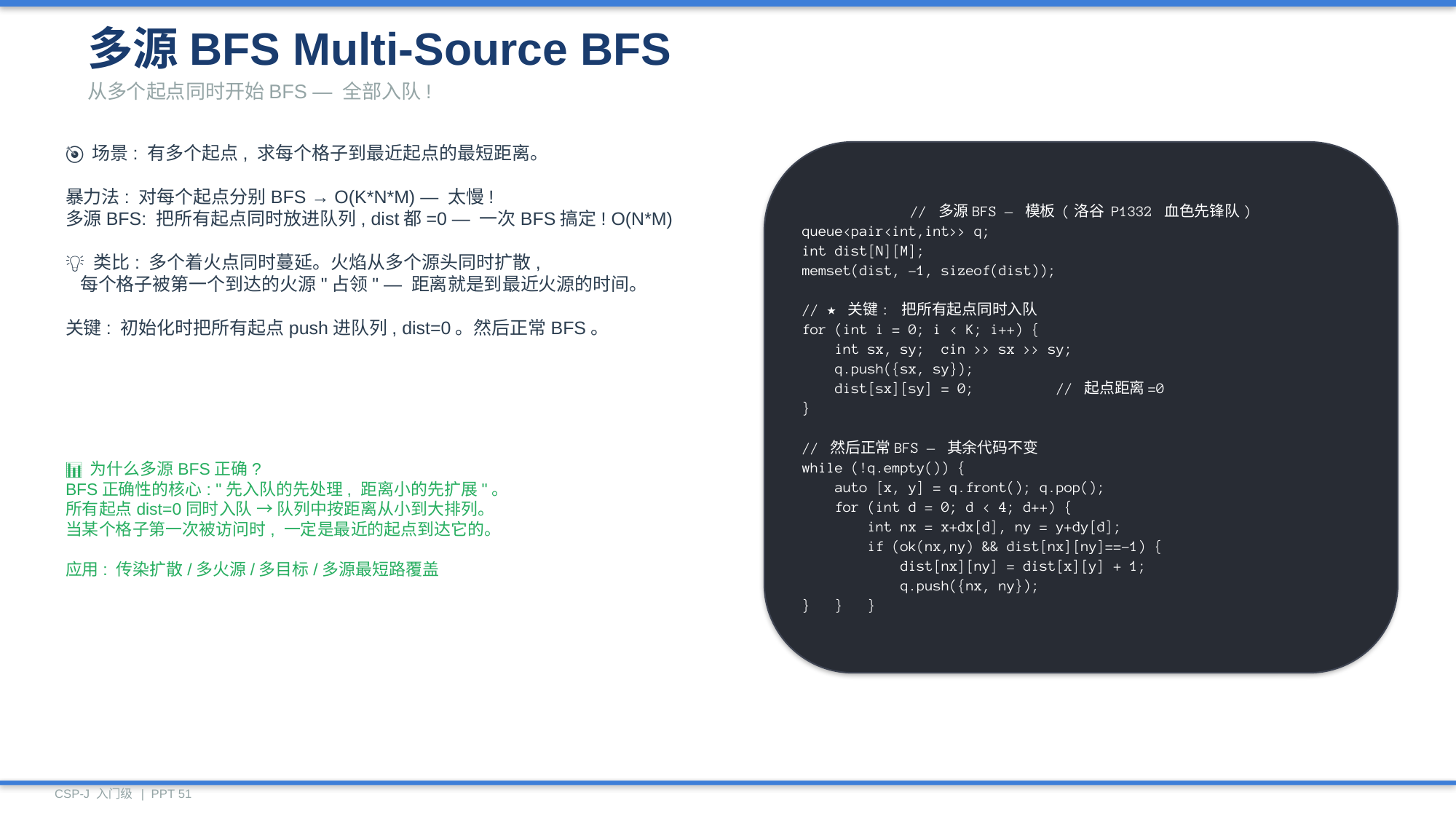

多源BFS Multi-Source BFS
从多个起点同时开始BFS — 全部入队!
🎯 场景: 有多个起点, 求每个格子到最近起点的最短距离。
暴力法: 对每个起点分别BFS → O(K*N*M) — 太慢!
多源BFS: 把所有起点同时放进队列, dist都=0 — 一次BFS搞定! O(N*M)
💡 类比: 多个着火点同时蔓延。火焰从多个源头同时扩散,
  每个格子被第一个到达的火源"占领" — 距离就是到最近火源的时间。
关键: 初始化时把所有起点push进队列, dist=0。然后正常BFS。
// 多源BFS — 模板 (洛谷 P1332 血色先锋队)
queue<pair<int,int>> q;
int dist[N][M];
memset(dist, -1, sizeof(dist));

// ★ 关键: 把所有起点同时入队
for (int i = 0; i < K; i++) {
    int sx, sy;  cin >> sx >> sy;
    q.push({sx, sy});
    dist[sx][sy] = 0;          // 起点距离=0
}

// 然后正常BFS — 其余代码不变
while (!q.empty()) {
    auto [x, y] = q.front(); q.pop();
    for (int d = 0; d < 4; d++) {
        int nx = x+dx[d], ny = y+dy[d];
        if (ok(nx,ny) && dist[nx][ny]==-1) {
            dist[nx][ny] = dist[x][y] + 1;
            q.push({nx, ny});
}   }   }
📊 为什么多源BFS正确?
BFS正确性的核心: "先入队的先处理, 距离小的先扩展"。
所有起点dist=0同时入队 → 队列中按距离从小到大排列。
当某个格子第一次被访问时, 一定是最近的起点到达它的。
应用: 传染扩散/多火源/多目标/多源最短路覆盖

CSP-J 入门级  |  PPT 51